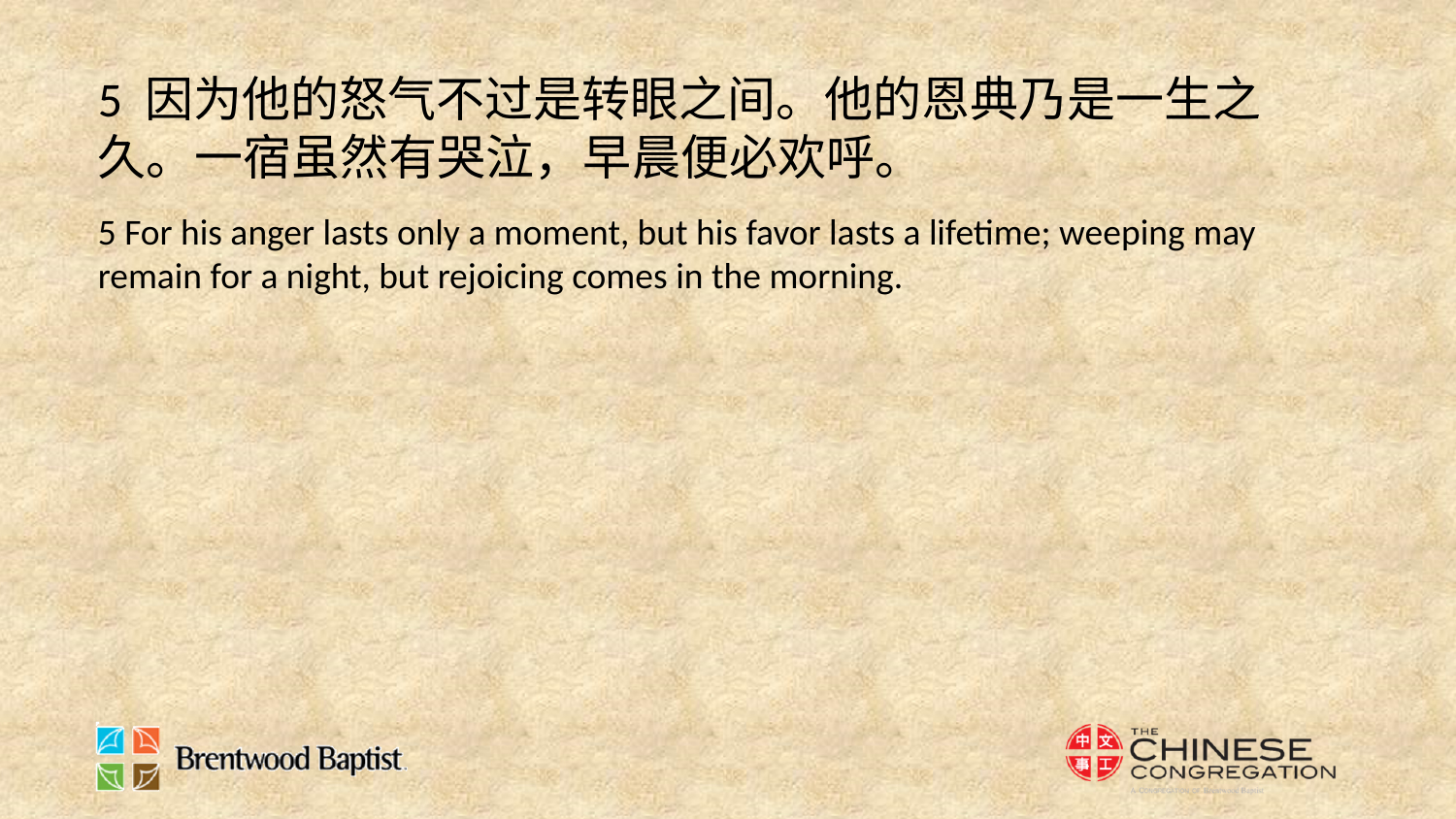

5 因为他的怒气不过是转眼之间。他的恩典乃是一生之久。一宿虽然有哭泣，早晨便必欢呼。

5 For his anger lasts only a moment, but his favor lasts a lifetime; weeping may remain for a night, but rejoicing comes in the morning.